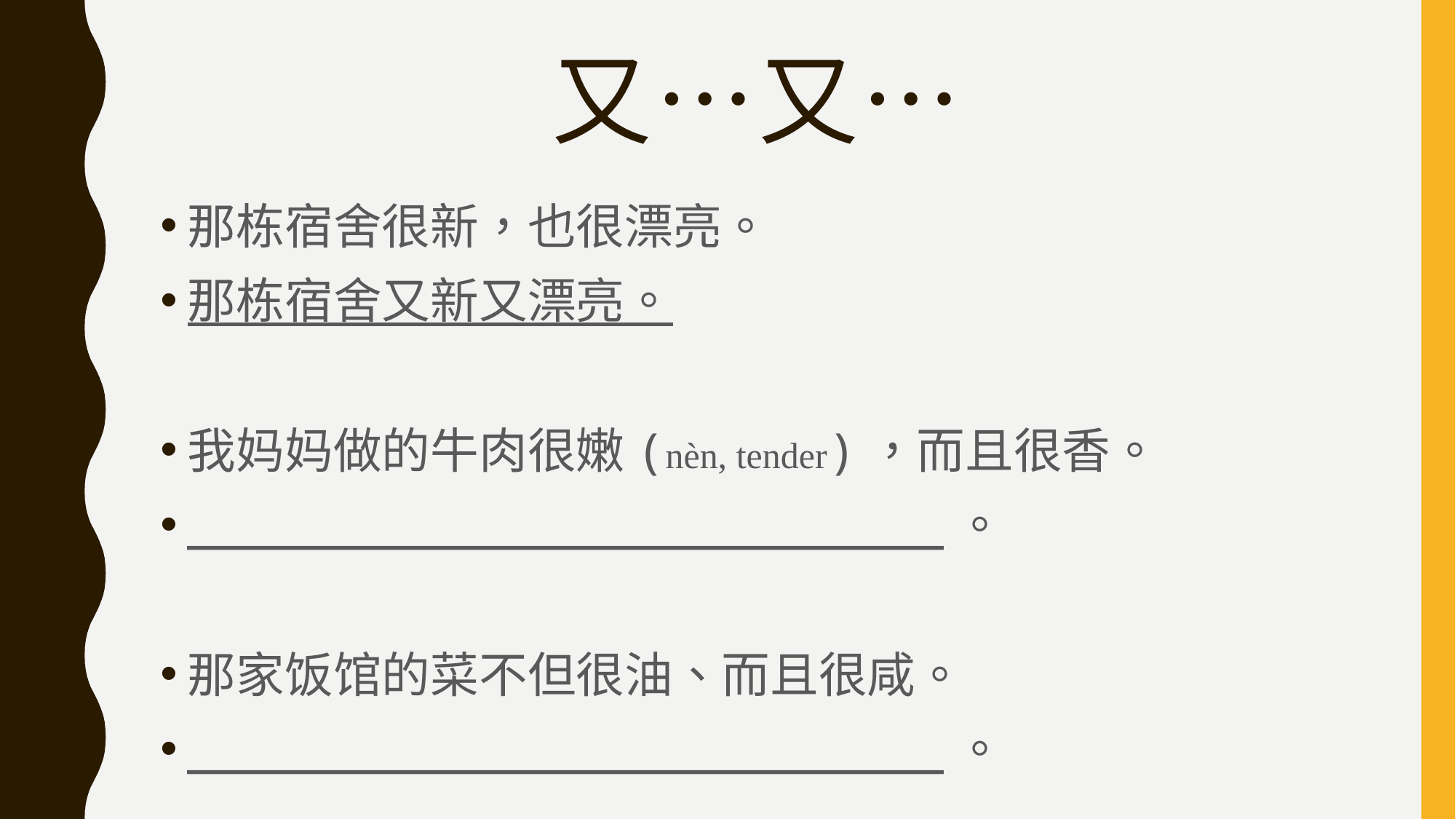

# 又…又…
那栋宿舍很新，也很漂亮。
那栋宿舍又新又漂亮。

我妈妈做的牛肉很嫩(nèn, tender)，而且很香。
__________________________。

那家饭馆的菜不但很油、而且很咸。
__________________________。